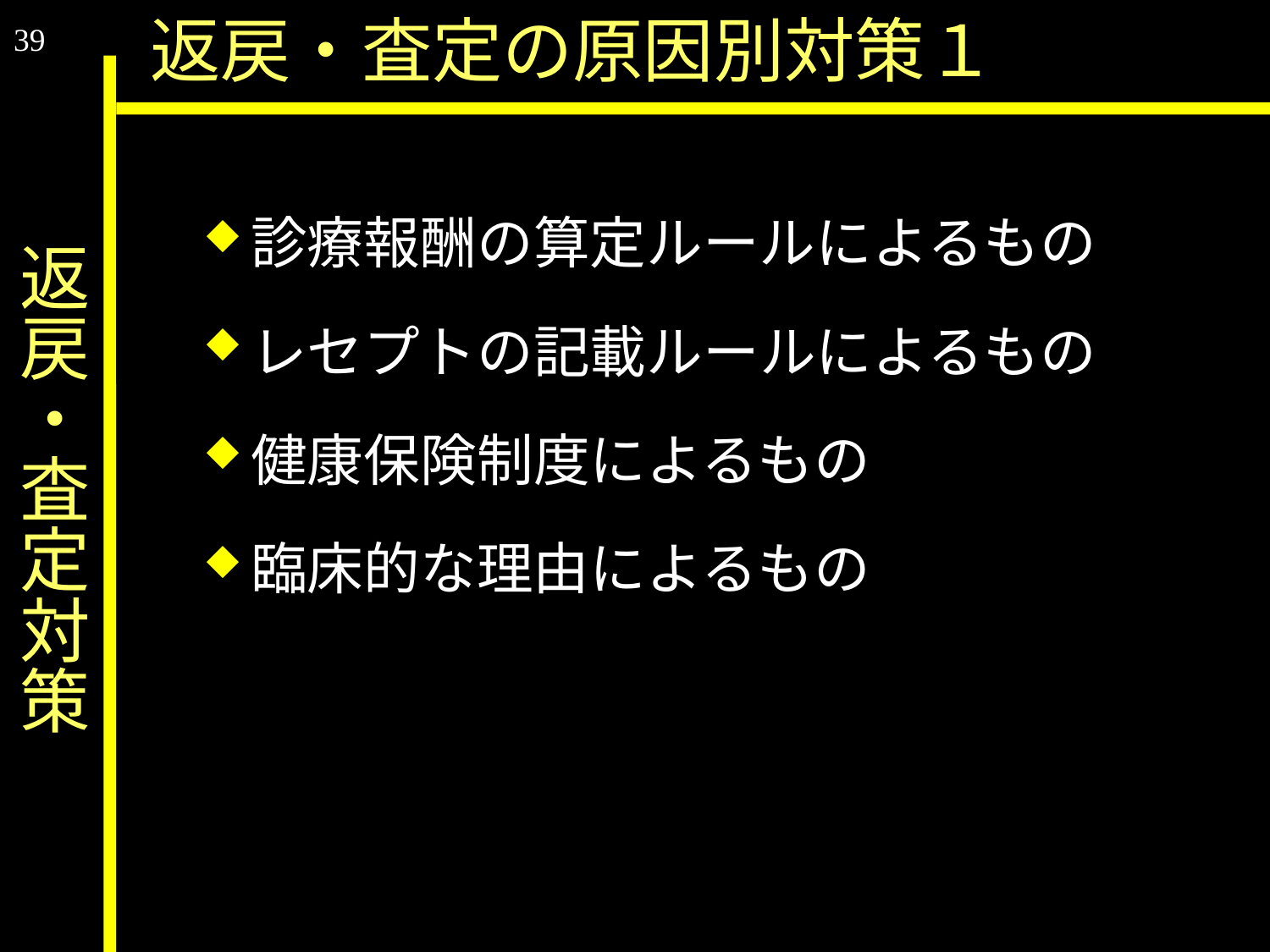

39
返戻・査定の原因別対策１

# 返戻・査定対策
診療報酬の算定ルールによるもの

レセプトの記載ルールによるもの

健康保険制度によるもの

臨床的な理由によるもの